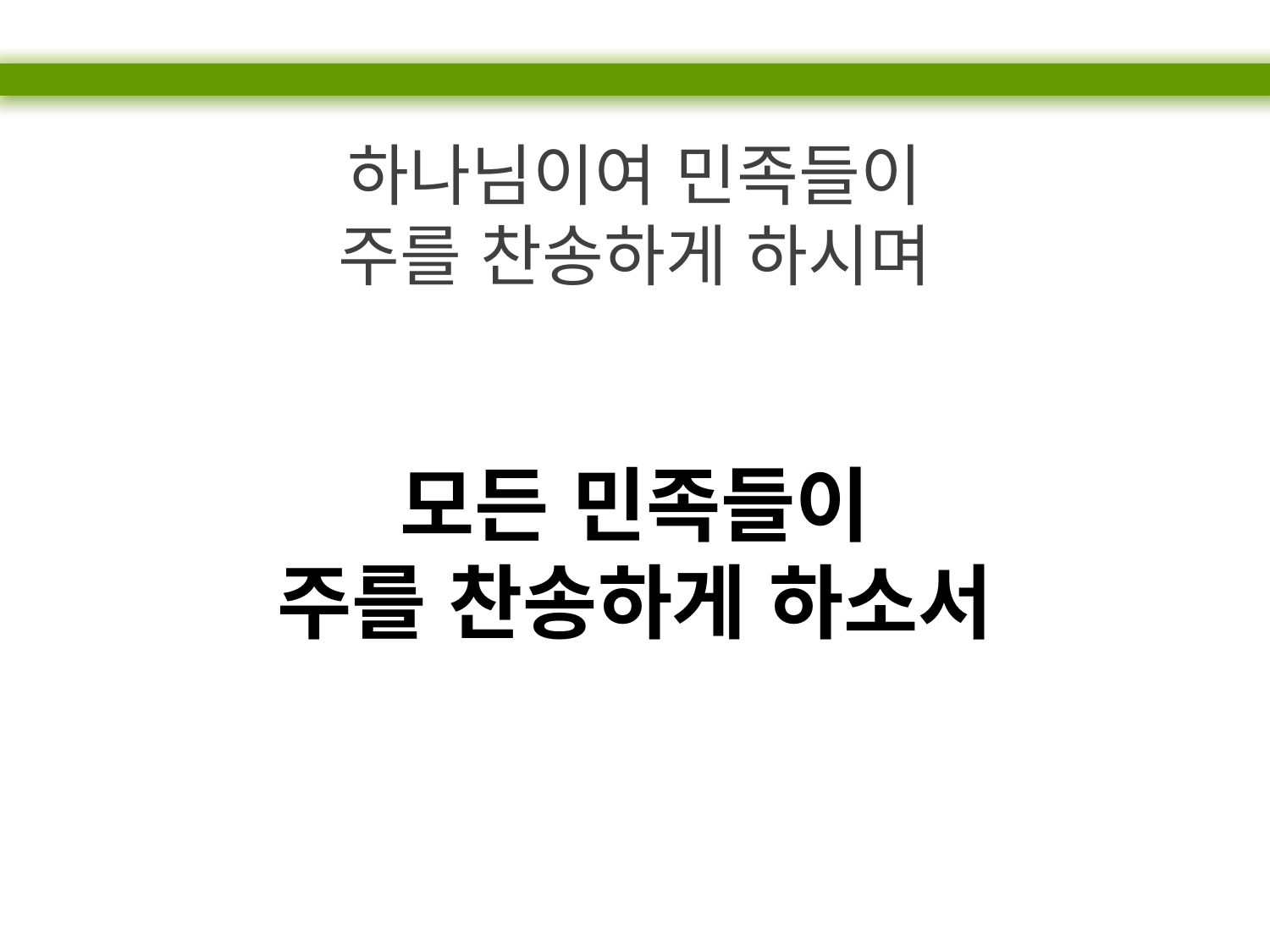

하나님이여 민족들이
주를 찬송하게 하시며
모든 민족들이
주를 찬송하게 하소서